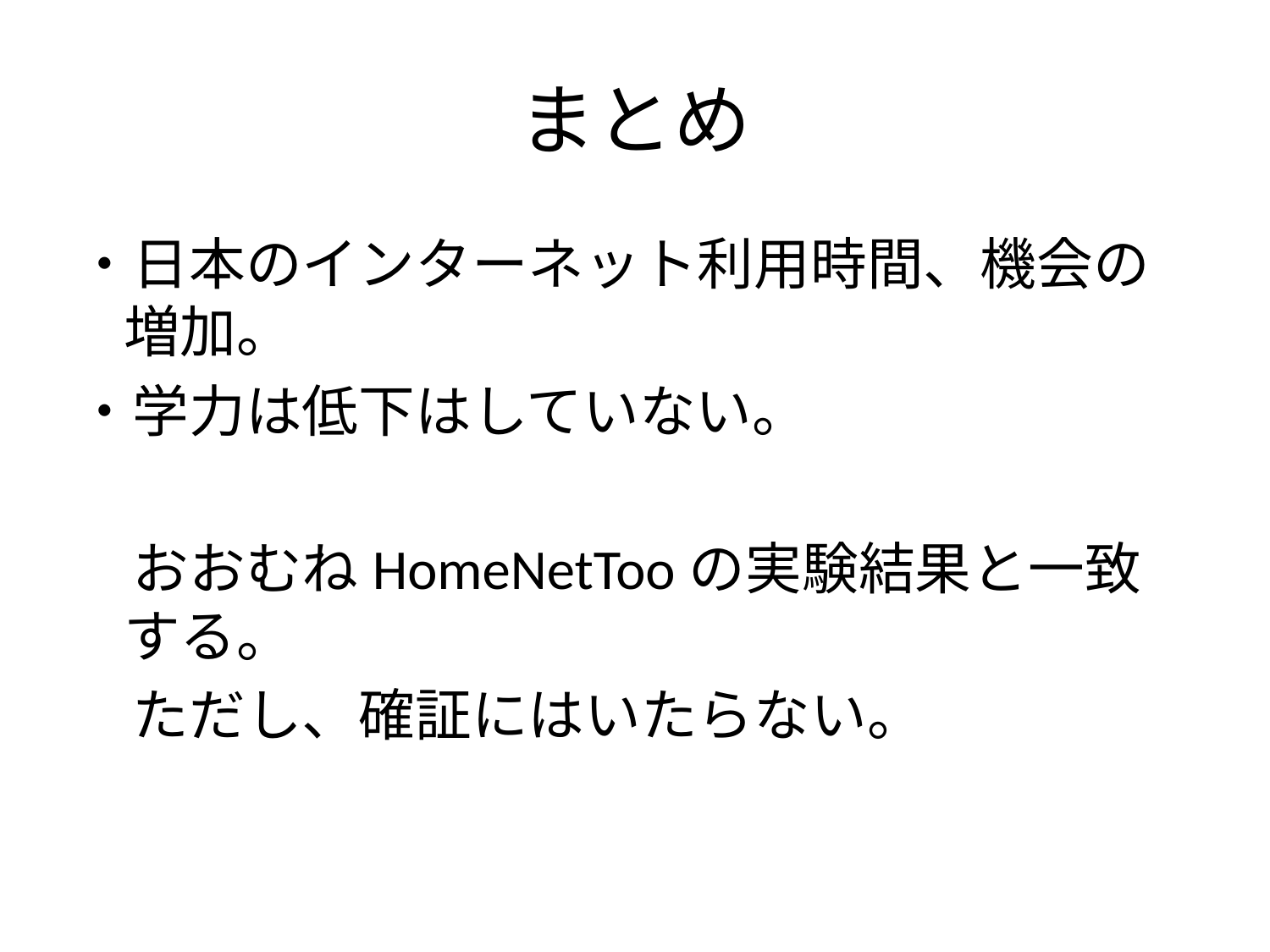

# まとめ
・日本のインターネット利用時間、機会の増加。
・学力は低下はしていない。

　おおむねHomeNetTooの実験結果と一致する。
　ただし、確証にはいたらない。